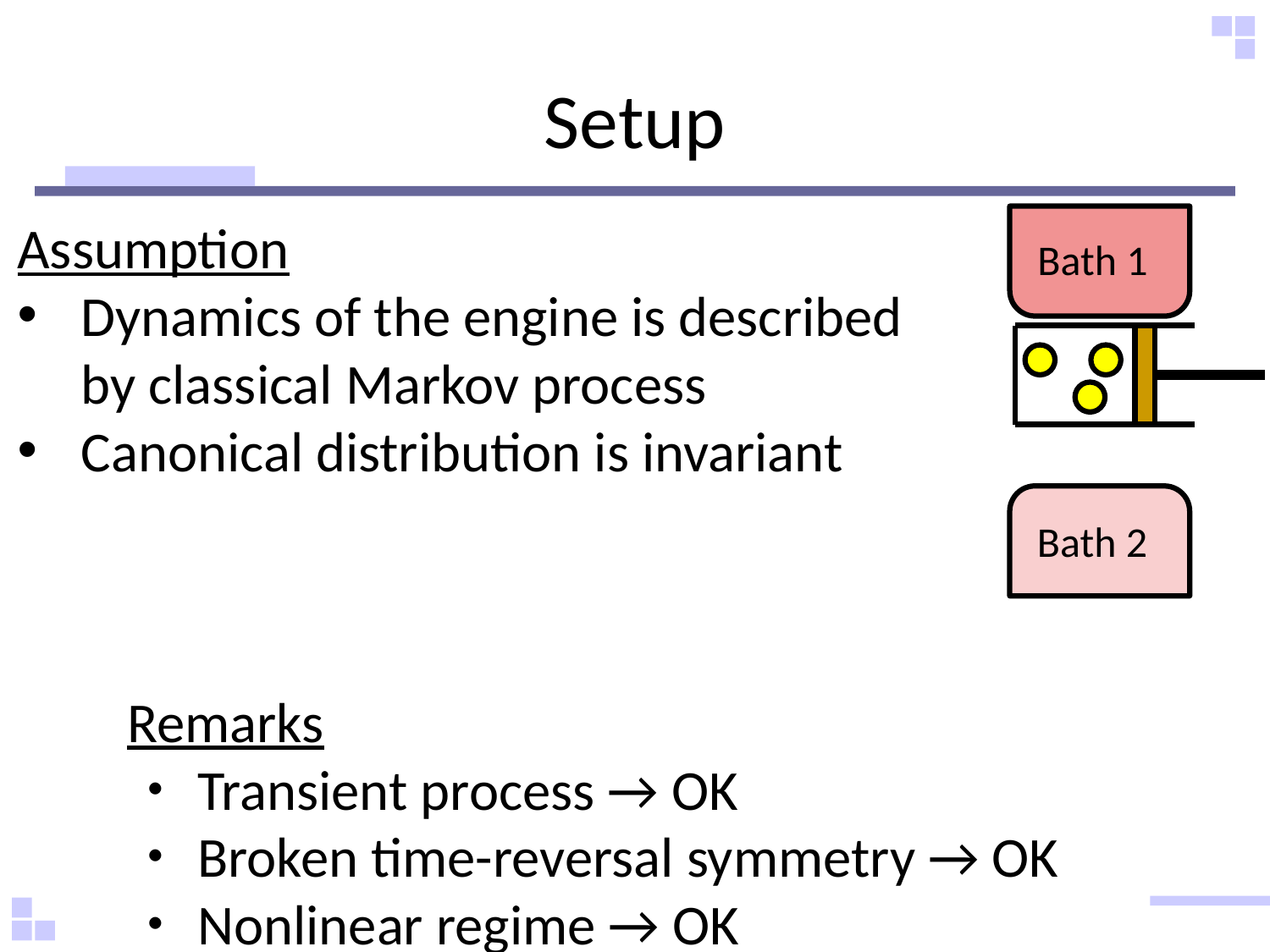

# Setup
Assumption
Dynamics of the engine is described by classical Markov process
Canonical distribution is invariant

Bath 1

Bath 2
Remarks
・Transient process → OK
・Broken time-reversal symmetry → OK
・Nonlinear regime → OK